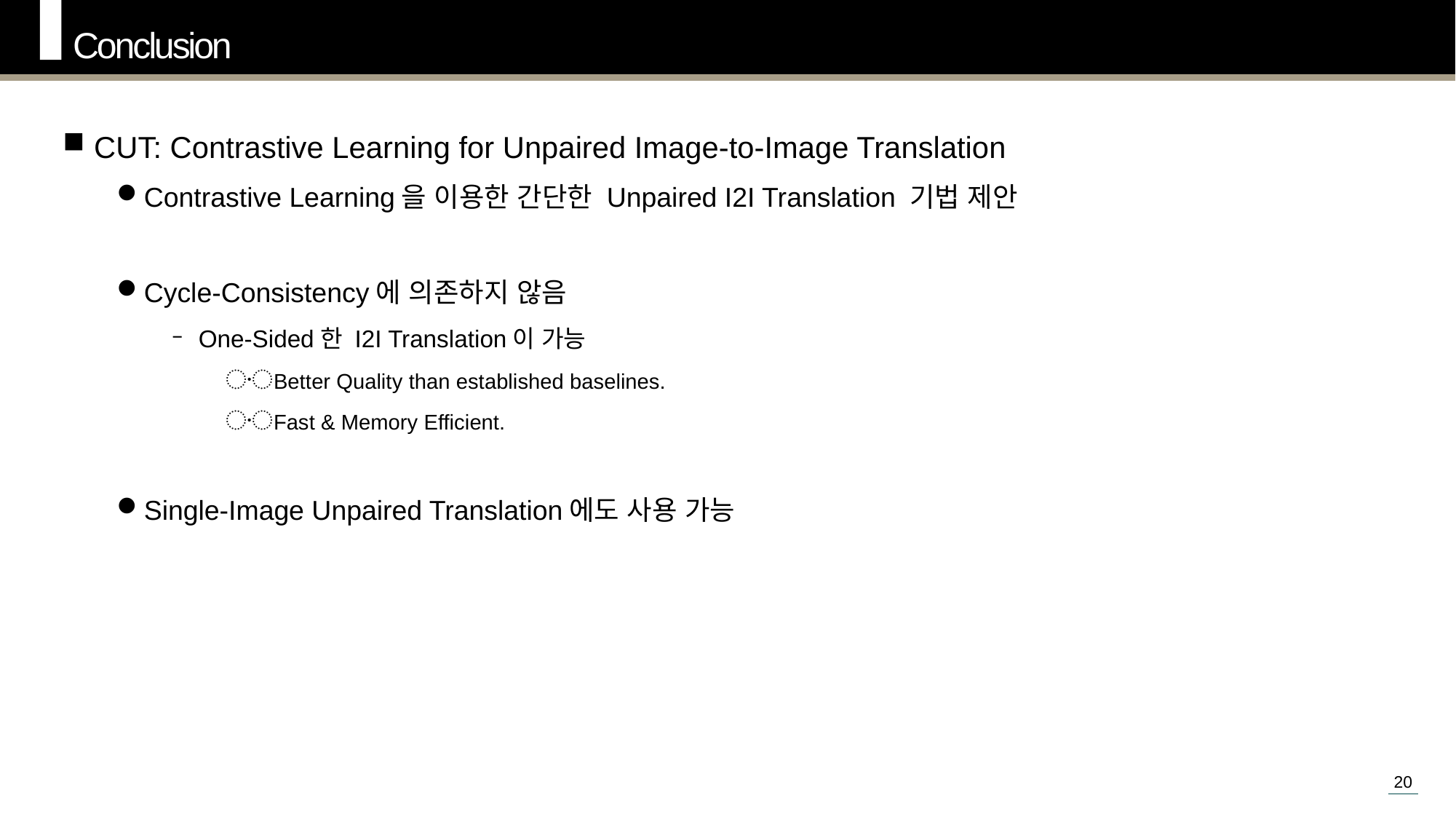

Conclusion
CUT: Contrastive Learning for Unpaired Image-to-Image Translation
Contrastive Learning을 이용한 간단한 Unpaired I2I Translation 기법 제안

Cycle-Consistency에 의존하지 않음
One-Sided한 I2I Translation이 가능
Better Quality than established baselines.
Fast & Memory Efficient.

Single-Image Unpaired Translation에도 사용 가능